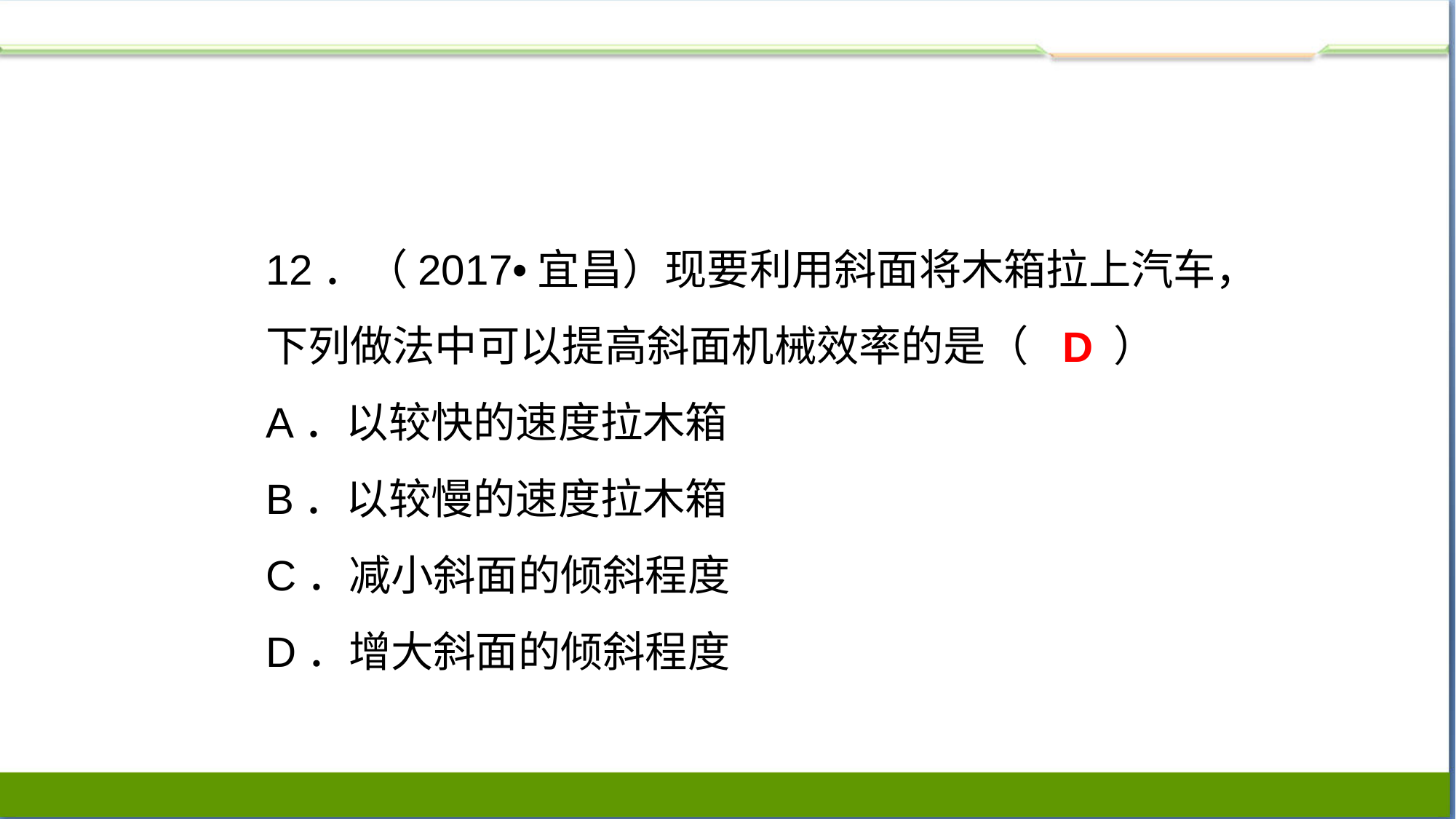

12．（2017•宜昌）现要利用斜面将木箱拉上汽车，下列做法中可以提高斜面机械效率的是（　　）
A．以较快的速度拉木箱
B．以较慢的速度拉木箱
C．减小斜面的倾斜程度
D．增大斜面的倾斜程度
  D